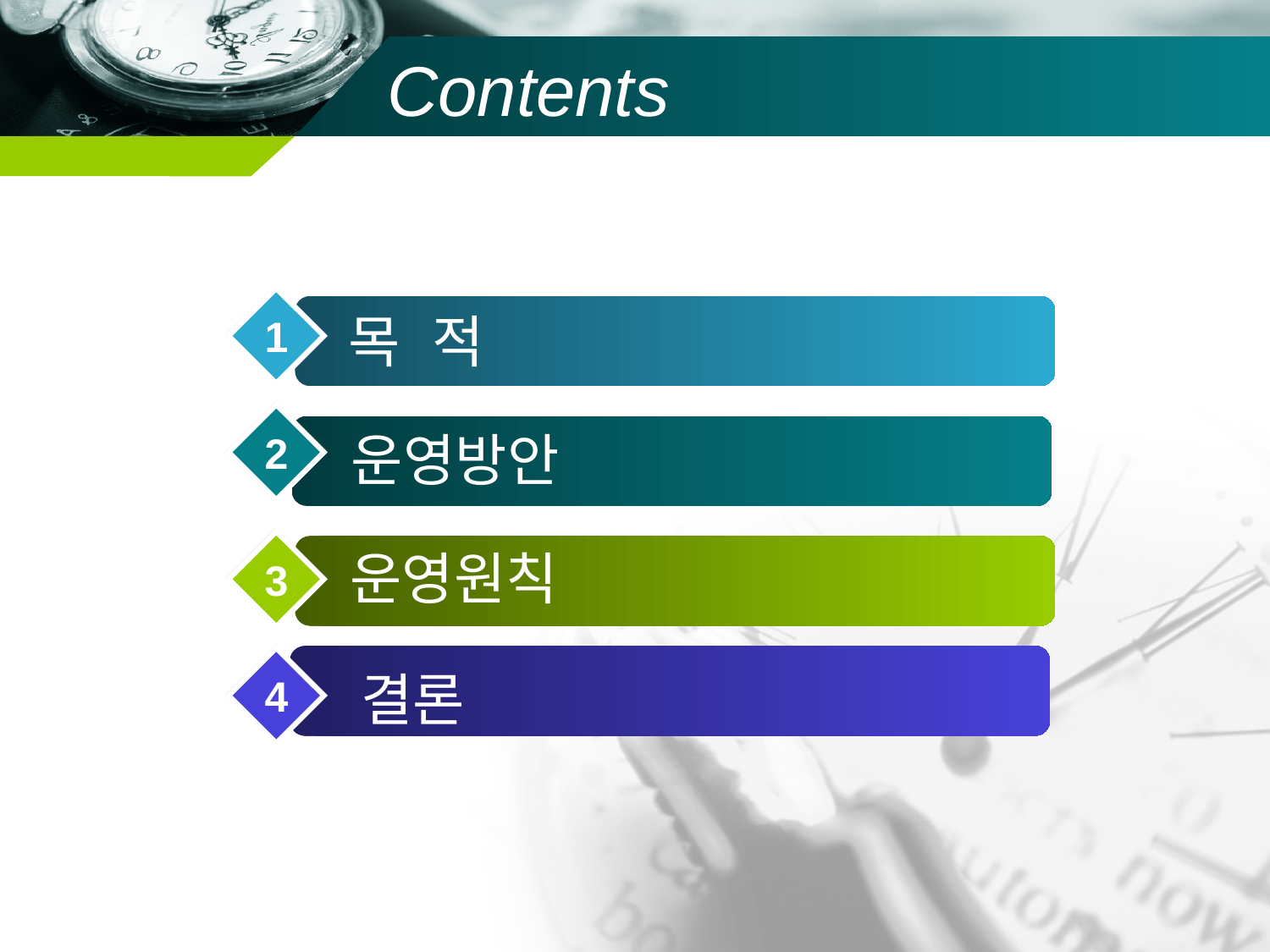

# Contents
1

목  적
2

운영방안
3

운영원칙

4
결론